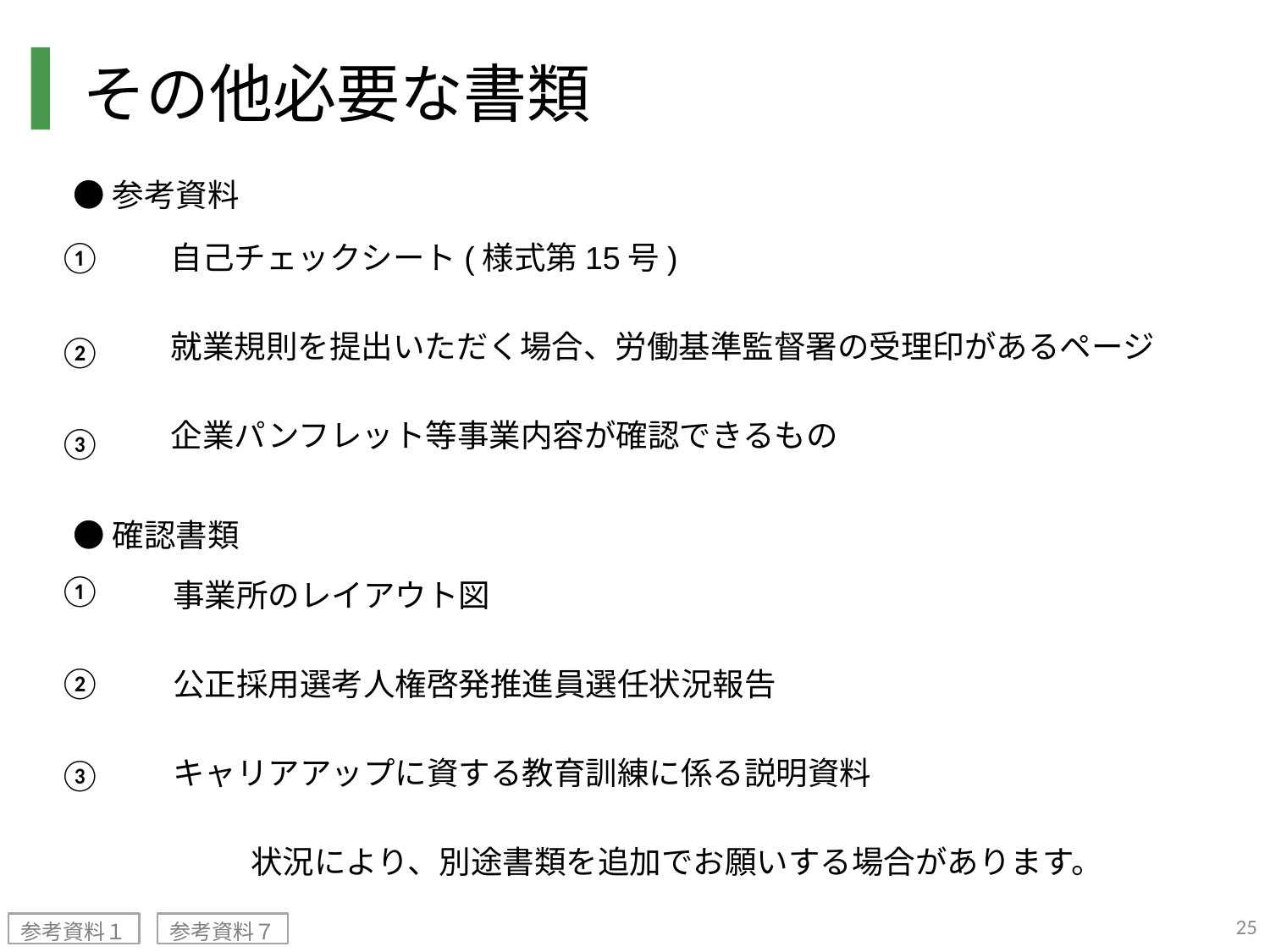

その他必要な書類
●参考資料

　自己チェックシート(様式第15号)

　就業規則を提出いただく場合、労働基準監督署の受理印があるページ

　企業パンフレット等事業内容が確認できるもの
①
②
③
●確認書類
事業所のレイアウト図

公正採用選考人権啓発推進員選任状況報告

キャリアアップに資する教育訓練に係る説明資料

　  　状況により、別途書類を追加でお願いする場合があります。
①
②
③
25
参考資料１
参考資料７